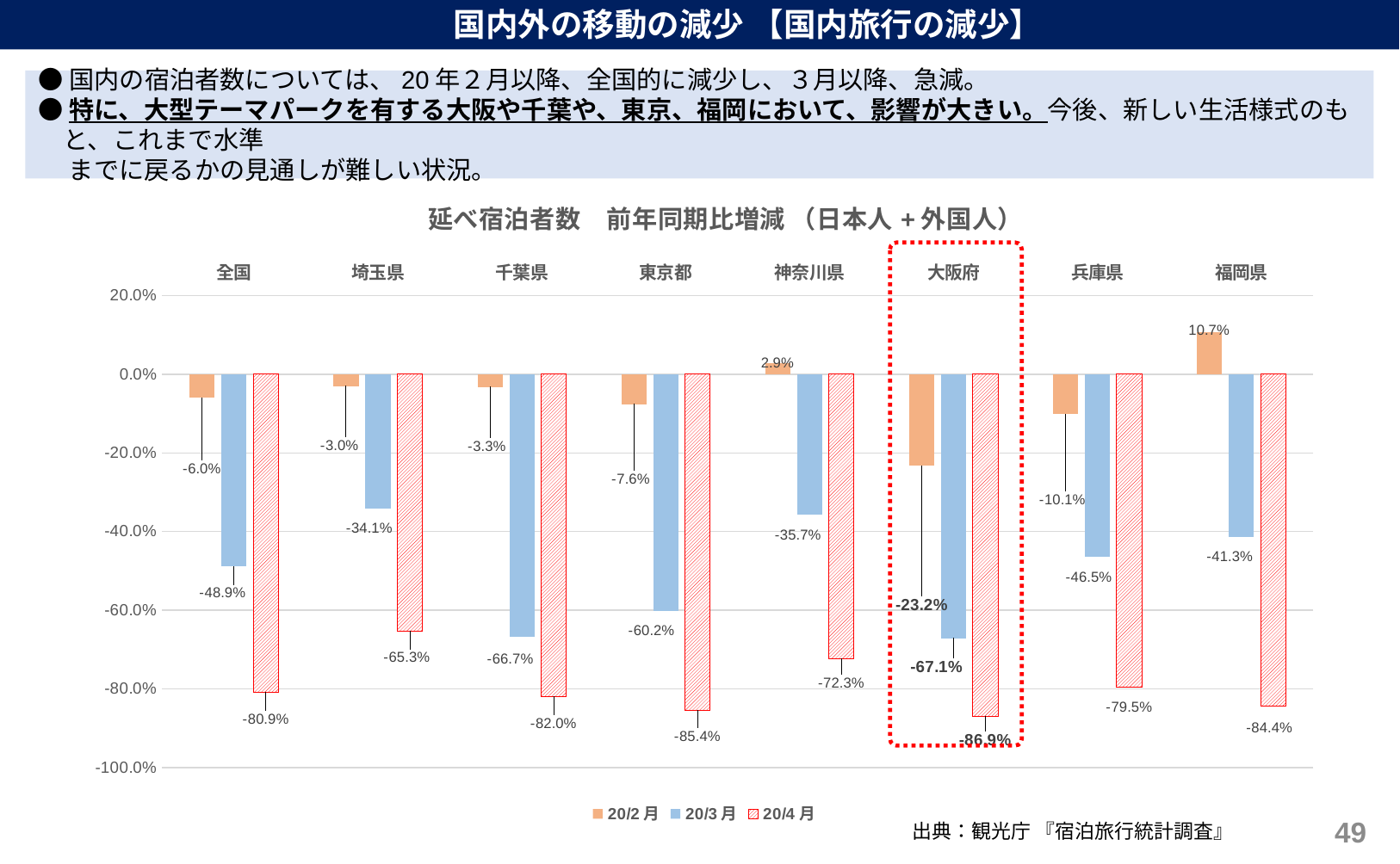

国内外の移動の減少 【国内旅行の減少】
●国内の宿泊者数については、20年２月以降、全国的に減少し、３月以降、急減。
●特に、大型テーマパークを有する大阪や千葉や、東京、福岡において、影響が大きい。今後、新しい生活様式のもと、これまで水準
　 までに戻るかの見通しが難しい状況。

### Chart: 延べ宿泊者数　前年同期比増減 （日本人+外国人）

| Category | 20/2月 | 20/3月 | 20/4月 |
|---|---|---|---|
| 全国 | -0.0596904541330332 | -0.489 | -0.809 |
| 埼玉県 | -0.02973263241196089 | -0.341 | -0.653 |
| 千葉県 | -0.03253514599103968 | -0.667 | -0.82 |
| 東京都 | -0.07594347545415725 | -0.602 | -0.854 |
| 神奈川県 | 0.028583825639998617 | -0.357 | -0.723 |
| 大阪府 | -0.23228748442475422 | -0.671 | -0.869 |
| 兵庫県 | -0.1010582261661842 | -0.465 | -0.795 |
| 福岡県 | 0.10665080058931142 | -0.413 | -0.844 |
49
出典：観光庁 『宿泊旅行統計調査』